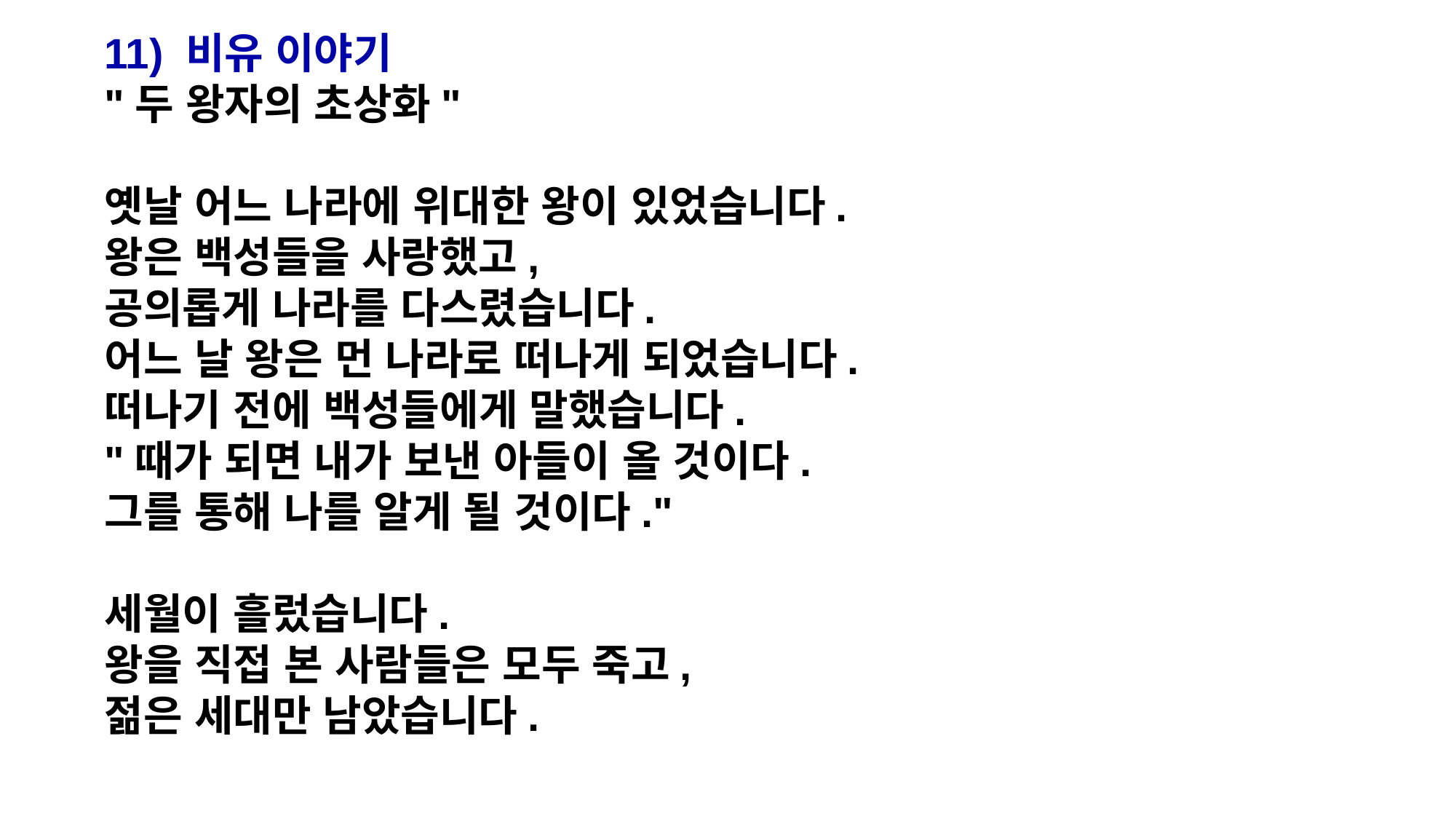

11) 비유 이야기
"두 왕자의 초상화"

옛날 어느 나라에 위대한 왕이 있었습니다.
왕은 백성들을 사랑했고,
공의롭게 나라를 다스렸습니다.
어느 날 왕은 먼 나라로 떠나게 되었습니다.
떠나기 전에 백성들에게 말했습니다.
"때가 되면 내가 보낸 아들이 올 것이다.
그를 통해 나를 알게 될 것이다."

세월이 흘렀습니다.
왕을 직접 본 사람들은 모두 죽고,
젊은 세대만 남았습니다.